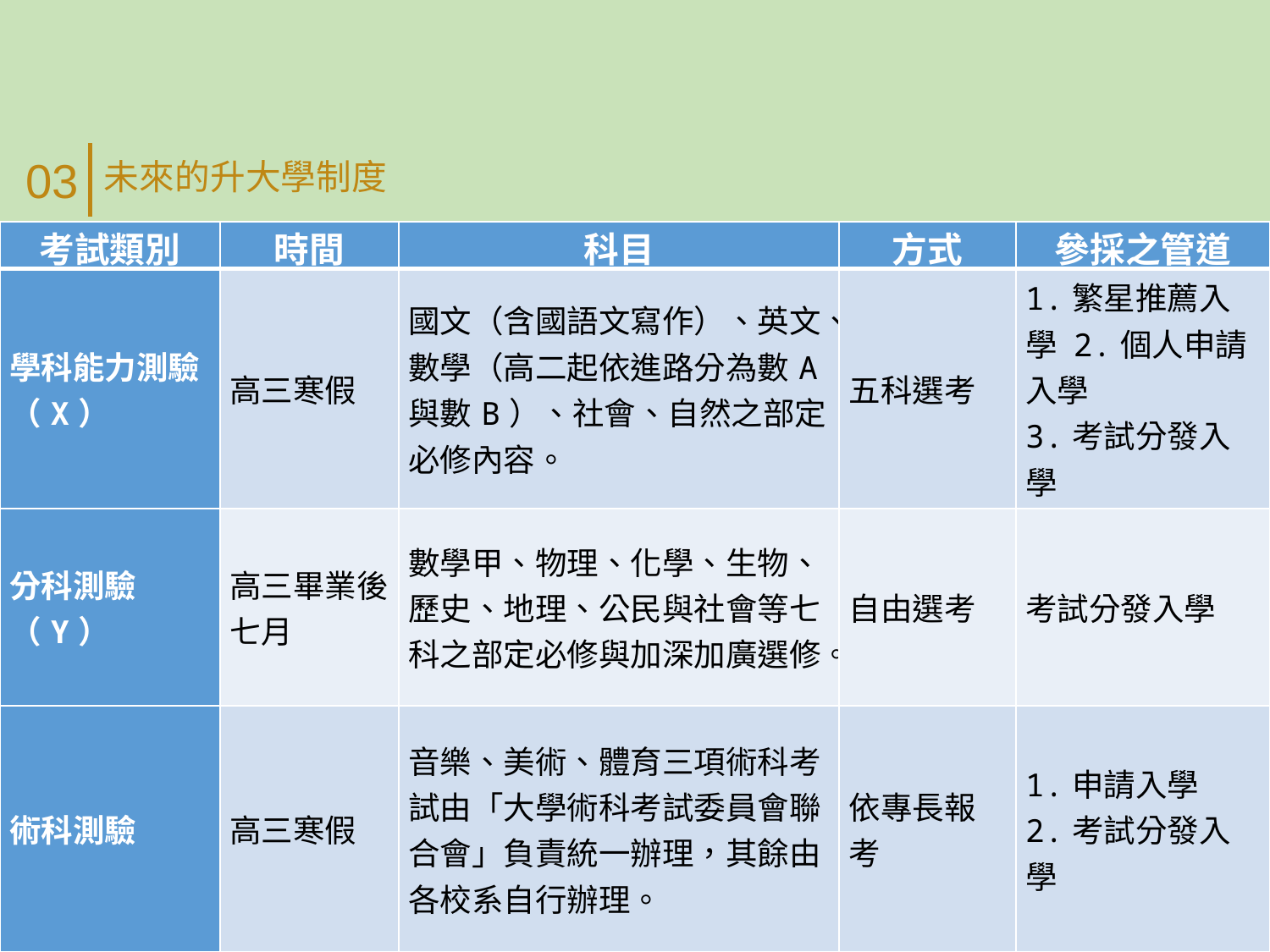

03
未來的升大學制度
| 考試類別 | 時間 | 科目 | 方式 | 參採之管道 |
| --- | --- | --- | --- | --- |
| 學科能力測驗（X） | 高三寒假 | 國文（含國語文寫作）、英文、數學（高二起依進路分為數A與數B）、社會、自然之部定必修內容。 | 五科選考 | 1.繁星推薦入學 2.個人申請入學 3.考試分發入學 |
| 分科測驗（Y） | 高三畢業後七月 | 數學甲、物理、化學、生物、歷史、地理、公民與社會等七科之部定必修與加深加廣選修。 | 自由選考 | 考試分發入學 |
| 術科測驗 | 高三寒假 | 音樂、美術、體育三項術科考試由「大學術科考試委員會聯合會」負責統一辦理，其餘由 各校系自行辦理。 | 依專長報考 | 1.申請入學 2.考試分發入學 |